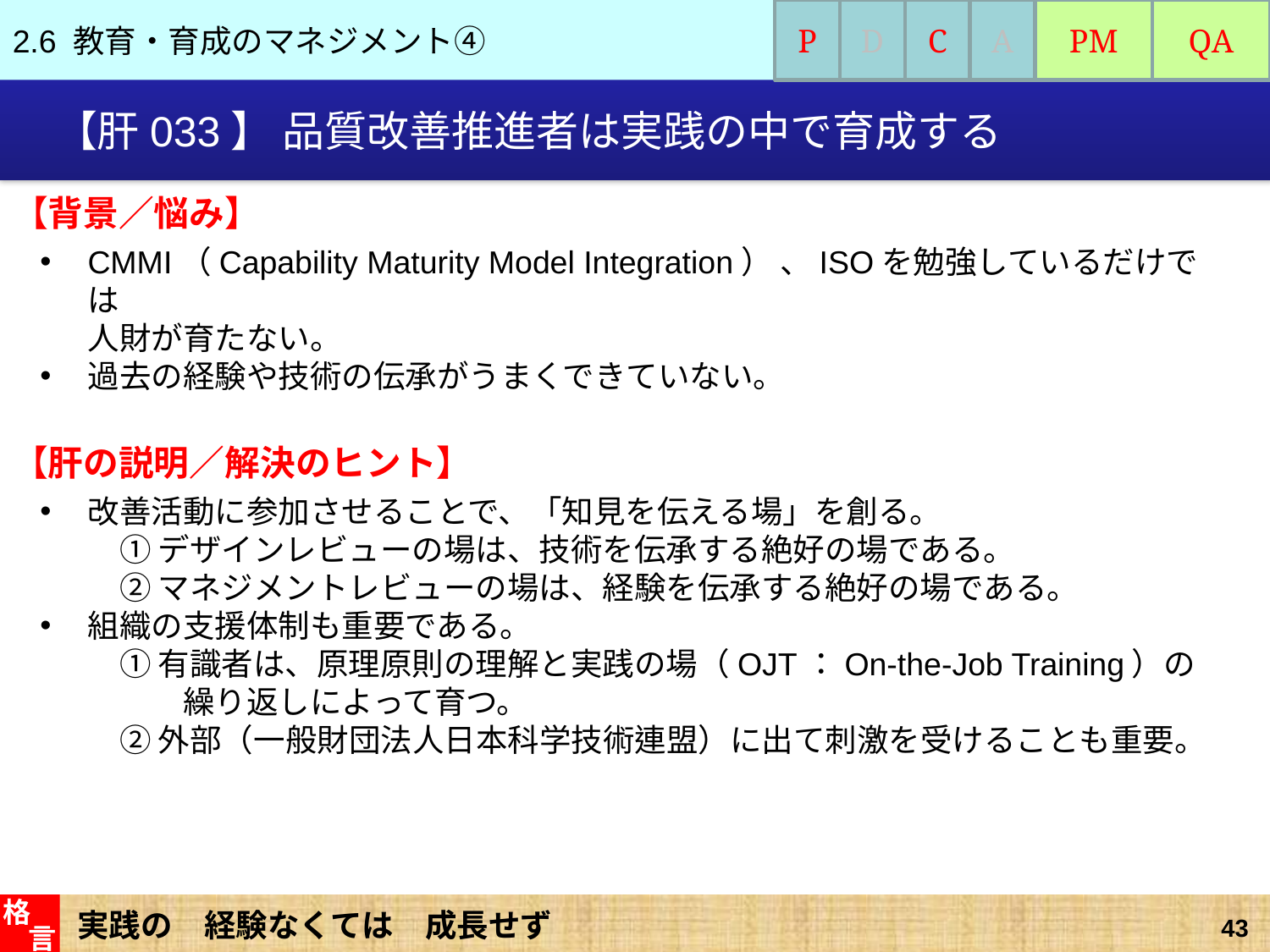

2.6 教育・育成のマネジメント④
P
D
C
A
PM
QA
# 【肝033】 品質改善推進者は実践の中で育成する
【背景／悩み】
CMMI（Capability Maturity Model Integration） 、ISOを勉強しているだけでは
人財が育たない。
過去の経験や技術の伝承がうまくできていない。
【肝の説明／解決のヒント】
改善活動に参加させることで、「知見を伝える場」を創る。
　① デザインレビューの場は、技術を伝承する絶好の場である。
　② マネジメントレビューの場は、経験を伝承する絶好の場である。
組織の支援体制も重要である。
　① 有識者は、原理原則の理解と実践の場（OJT：On-the-Job Training）の
　　　繰り返しによって育つ。
　② 外部（一般財団法人日本科学技術連盟）に出て刺激を受けることも重要。
実践の　経験なくては　成長せず
格
言
43